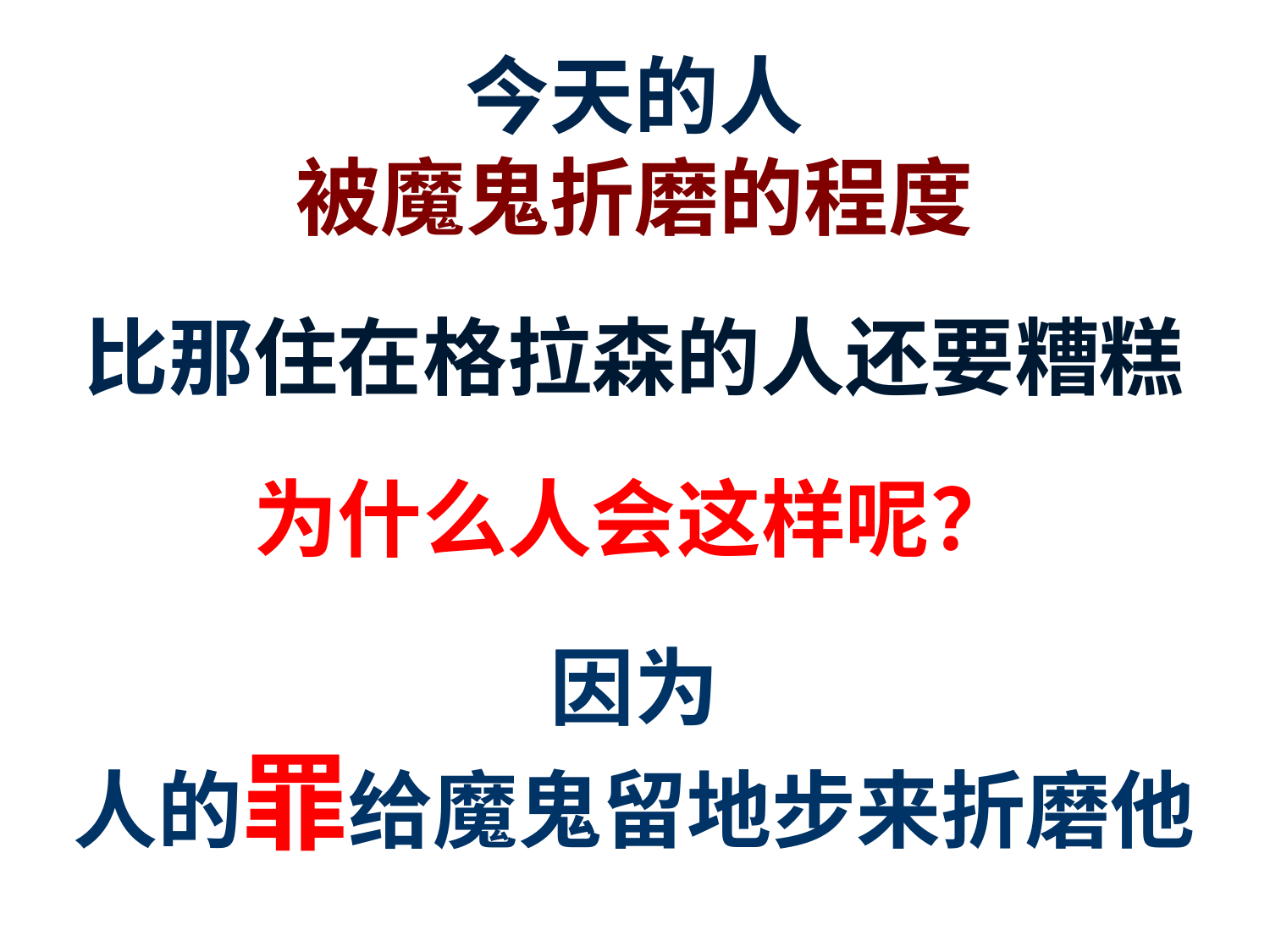

今天的人
被魔鬼折磨的程度

比那住在格拉森的人还要糟糕

为什么人会这样呢？

因为
人的罪给魔鬼留地步来折磨他
59